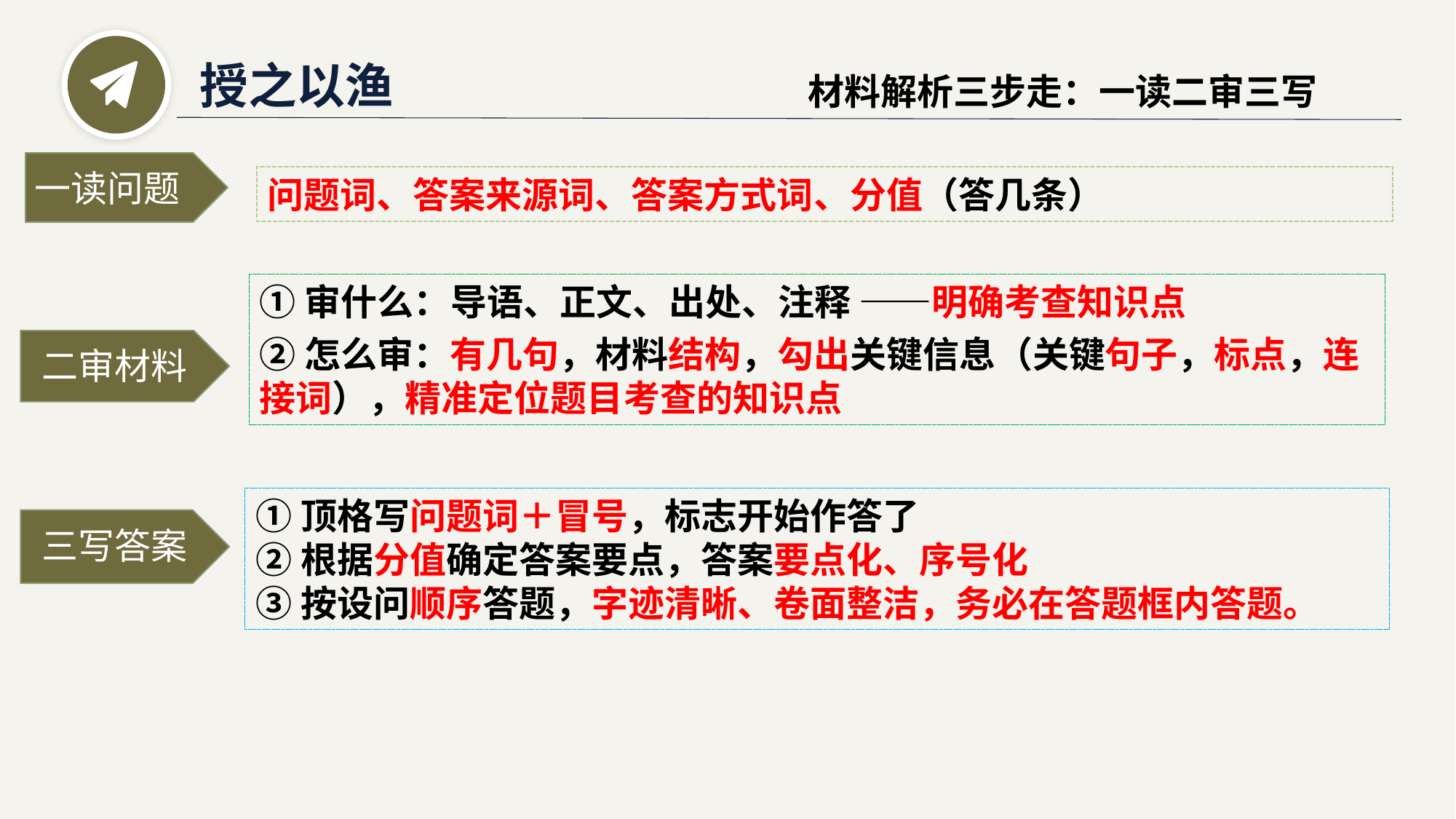

授之以渔

材料解析三步走：一读二审三写

一读问题
问题词、答案来源词、答案方式词、分值（答几条）
①审什么：导语、正文、出处、注释 ——明确考查知识点
②怎么审：有几句，材料结构，勾出关键信息（关键句子，标点，连接词），精准定位题目考查的知识点

二审材料
①顶格写问题词＋冒号，标志开始作答了
②根据分值确定答案要点，答案要点化、序号化
③按设问顺序答题，字迹清晰、卷面整洁，务必在答题框内答题。

三写答案